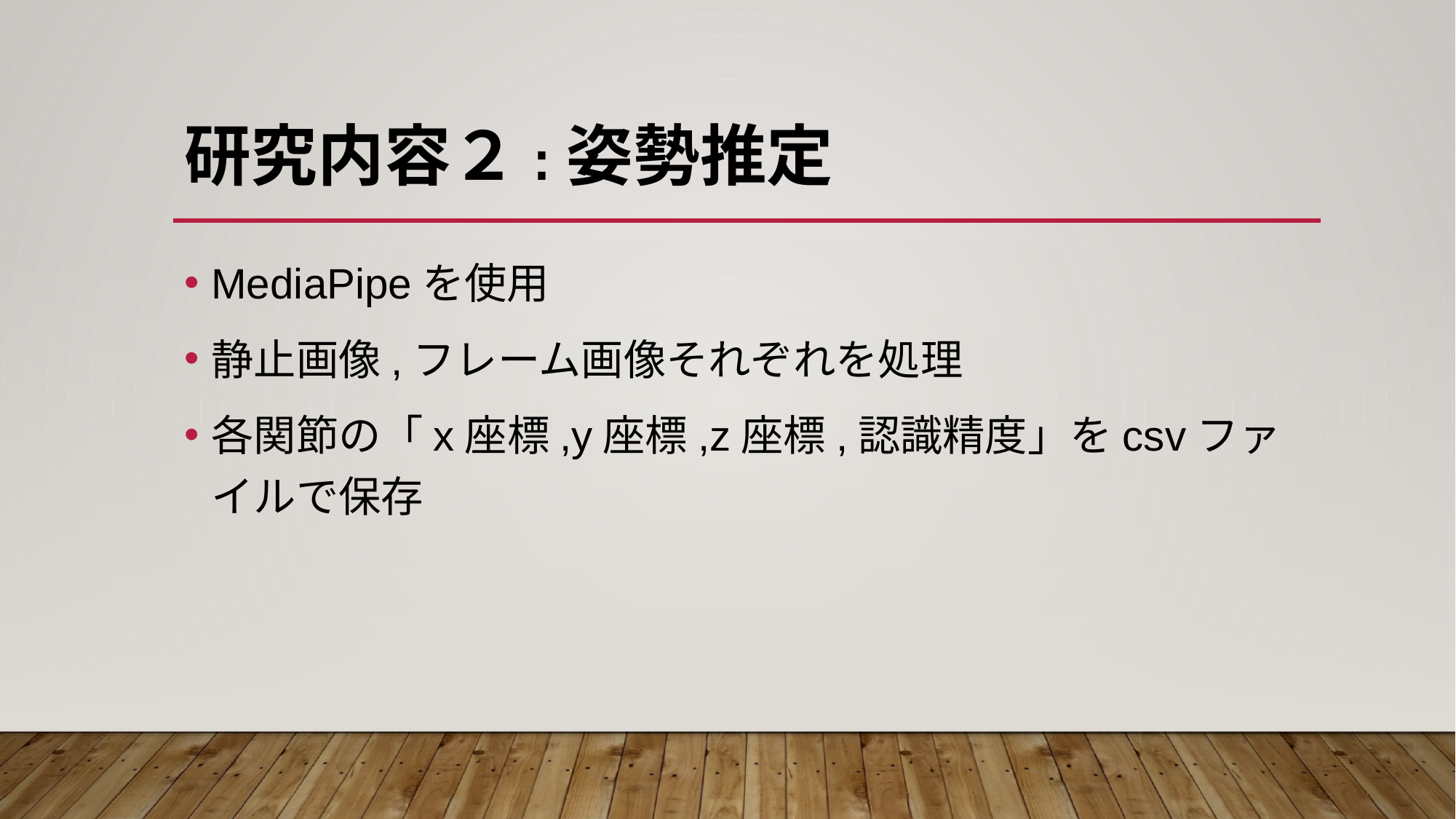

# 研究内容２:姿勢推定
MediaPipeを使用
静止画像,フレーム画像それぞれを処理
各関節の「x座標,y座標,z座標,認識精度」をcsvファイルで保存